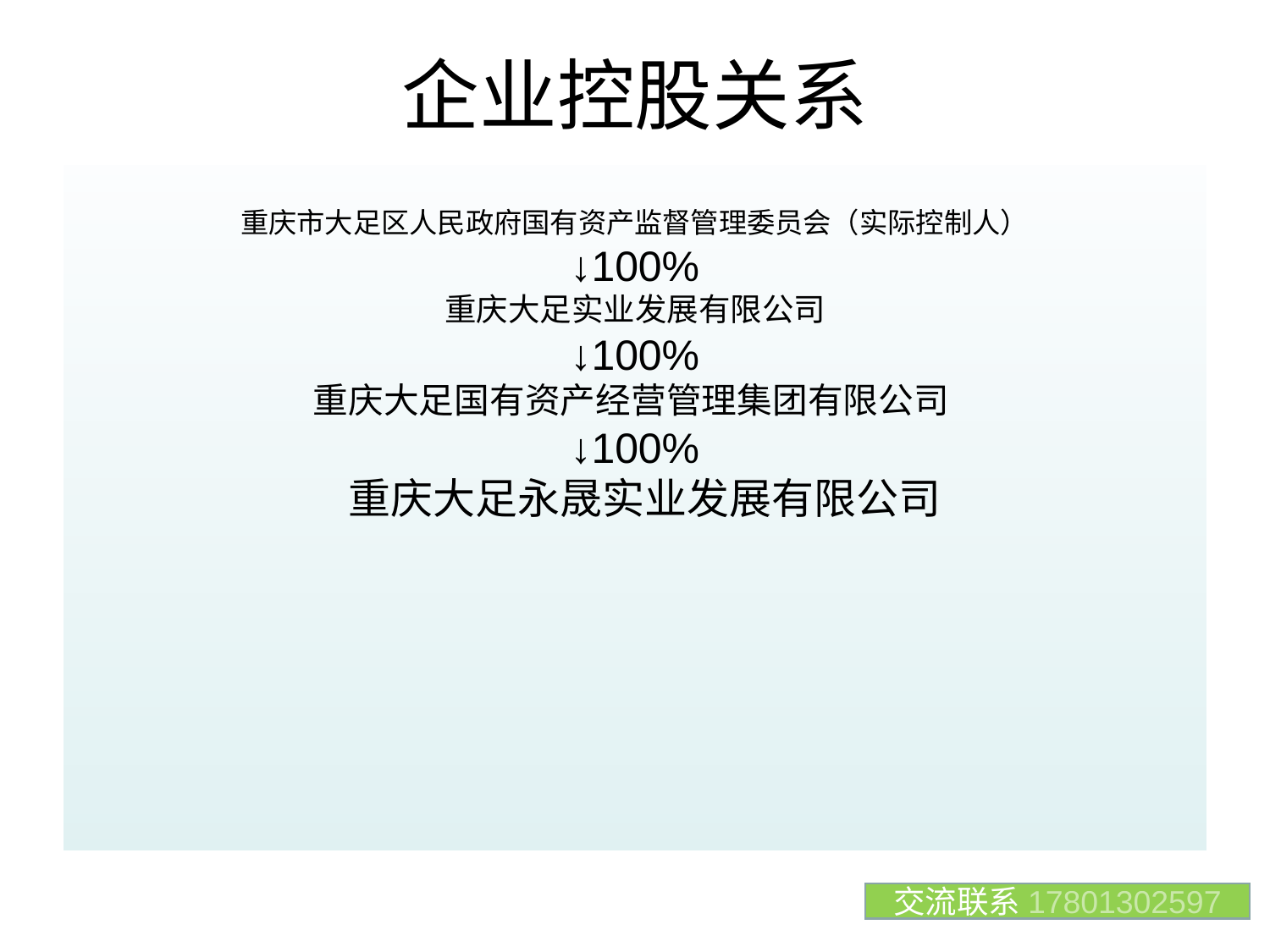

# 企业控股关系

重庆市大足区人民政府国有资产监督管理委员会（实际控制人）
↓100%
重庆大足实业发展有限公司
↓100%
重庆大足国有资产经营管理集团有限公司
↓100%
 重庆大足永晟实业发展有限公司